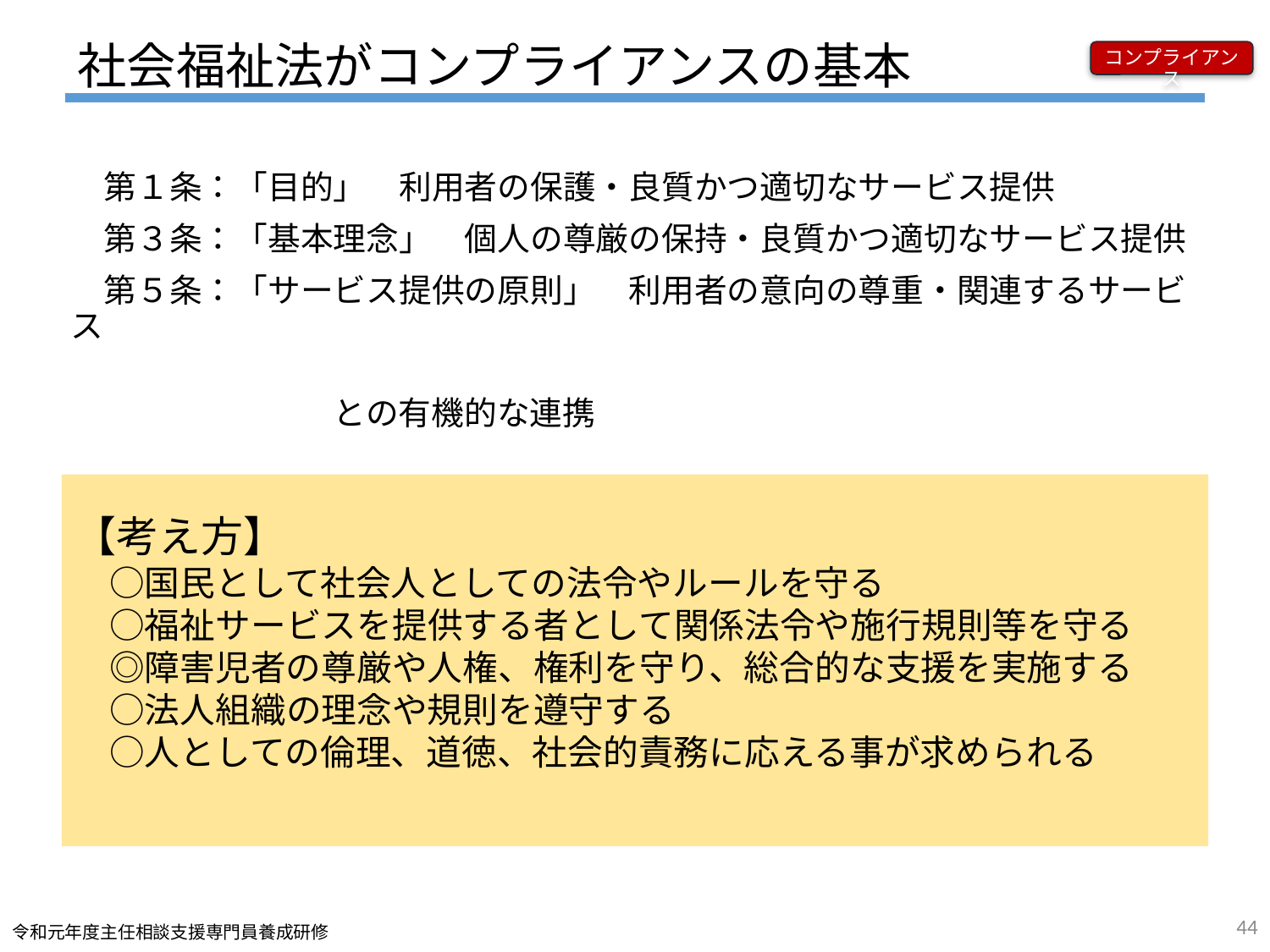

社会福祉法がコンプライアンスの基本
コンプライアンス
　第１条：「目的」　利用者の保護・良質かつ適切なサービス提供
　第３条：「基本理念」　個人の尊厳の保持・良質かつ適切なサービス提供
　第５条：「サービス提供の原則」　利用者の意向の尊重・関連するサービス
　　　　　　　　　　　　　　　　　　　　　　　　　　　　　　　　　　　　　　　　　　との有機的な連携

【考え方】
　○国民として社会人としての法令やルールを守る
　○福祉サービスを提供する者として関係法令や施行規則等を守る
　◎障害児者の尊厳や人権、権利を守り、総合的な支援を実施する
　○法人組織の理念や規則を遵守する
　○人としての倫理、道徳、社会的責務に応える事が求められる

44
令和元年度主任相談支援専門員養成研修